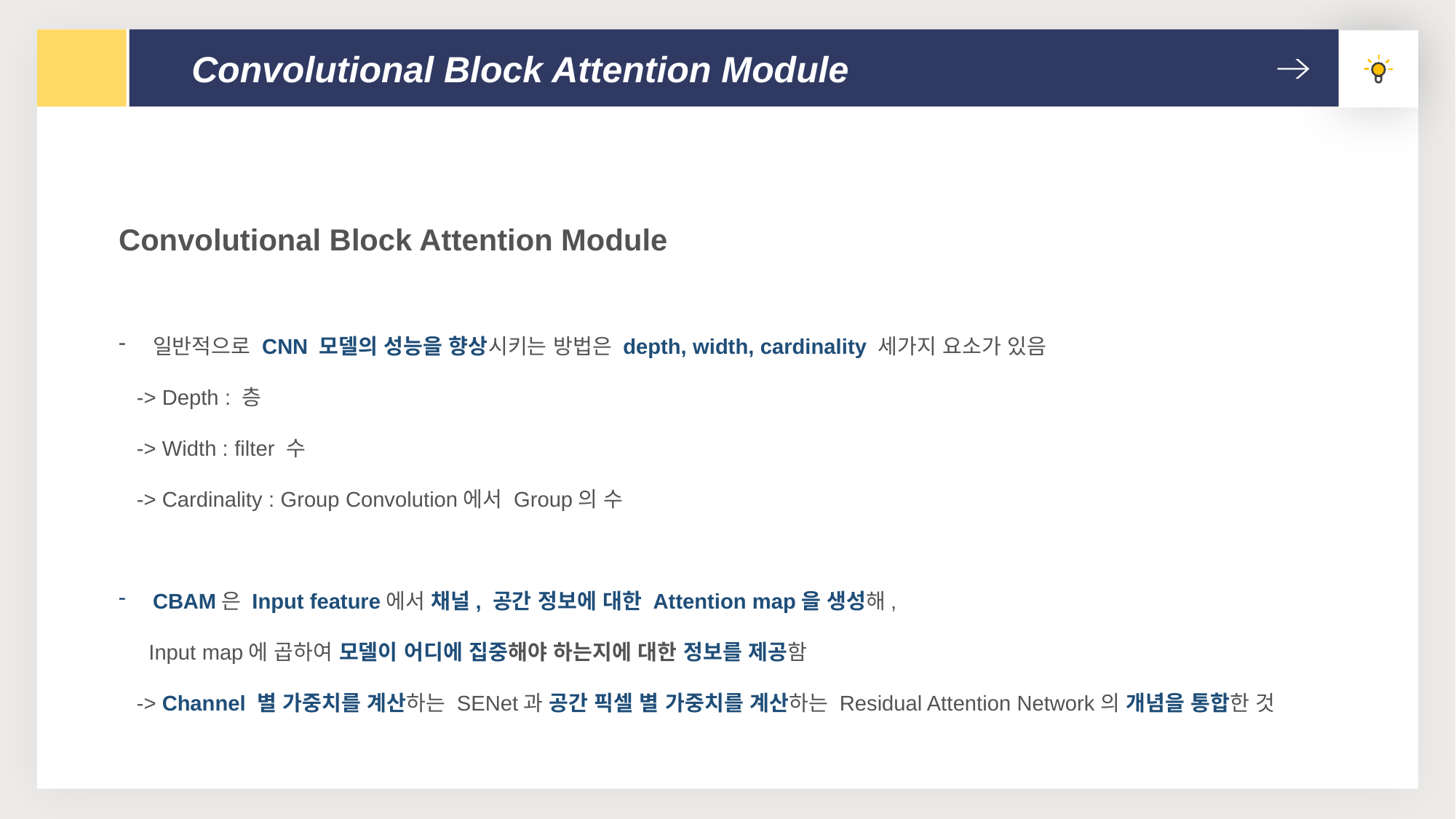

Convolutional Block Attention Module

Convolutional Block Attention Module

일반적으로 CNN 모델의 성능을 향상시키는 방법은 depth, width, cardinality 세가지 요소가 있음
   -> Depth : 층
   -> Width : filter 수
   -> Cardinality : Group Convolution에서 Group의 수

CBAM은 Input feature에서 채널, 공간 정보에 대한 Attention map을 생성해,
     Input map에 곱하여 모델이 어디에 집중해야 하는지에 대한 정보를 제공함
   -> Channel 별 가중치를 계산하는 SENet과 공간 픽셀 별 가중치를 계산하는 Residual Attention Network의 개념을 통합한 것